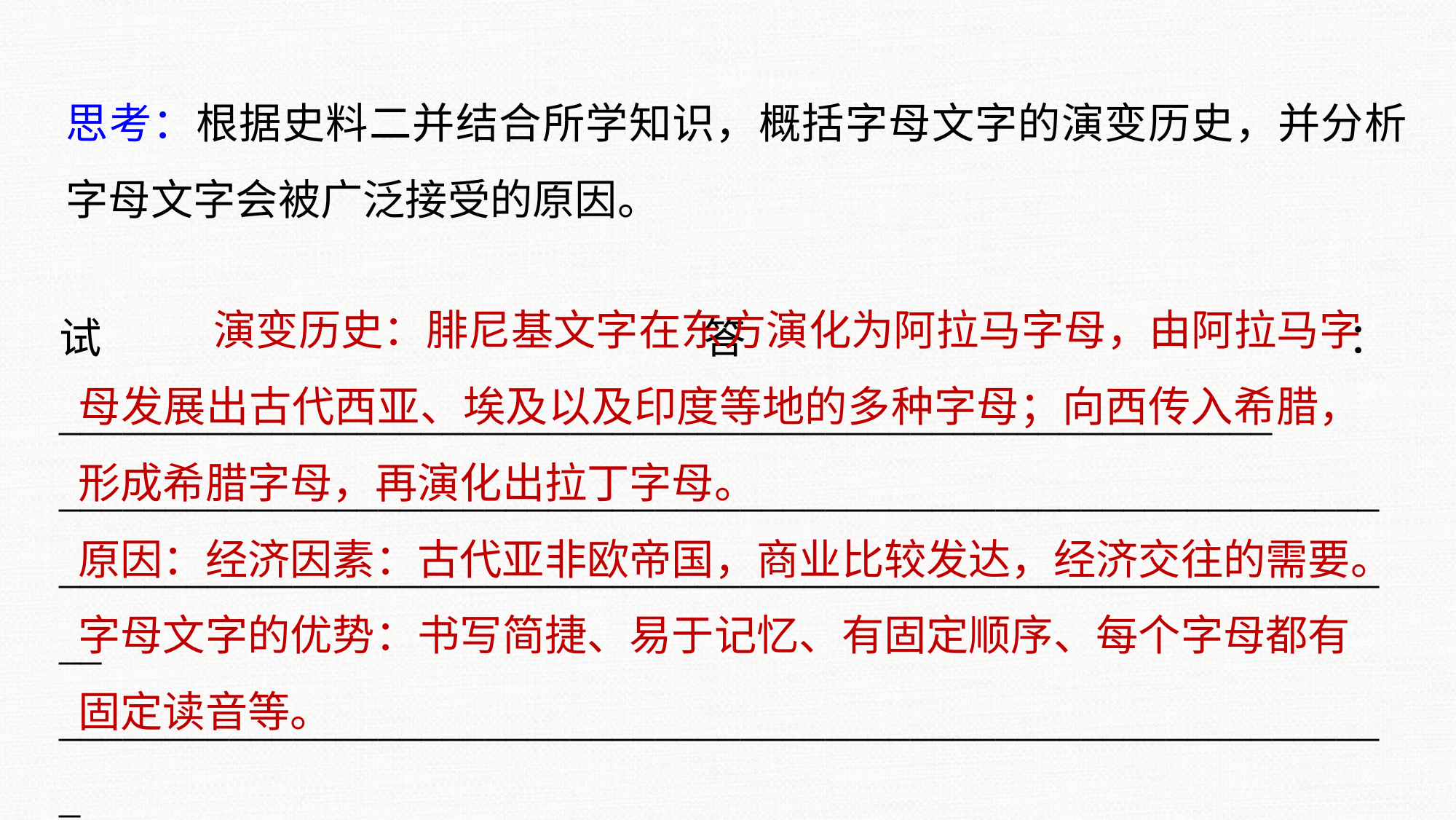

思考：根据史料二并结合所学知识，概括字母文字的演变历史，并分析字母文字会被广泛接受的原因。
             演变历史：腓尼基文字在东方演化为阿拉马字母，由阿拉马字母发展出古代西亚、埃及以及印度等地的多种字母；向西传入希腊，形成希腊字母，再演化出拉丁字母。
原因：经济因素：古代亚非欧帝国，商业比较发达，经济交往的需要。字母文字的优势：书写简捷、易于记忆、有固定顺序、每个字母都有固定读音等。
试答：_________________________________________________________
______________________________________________________________________________________________________________________________
_______________________________________________________________
_______________________________________________________________
_______________________________________________________________